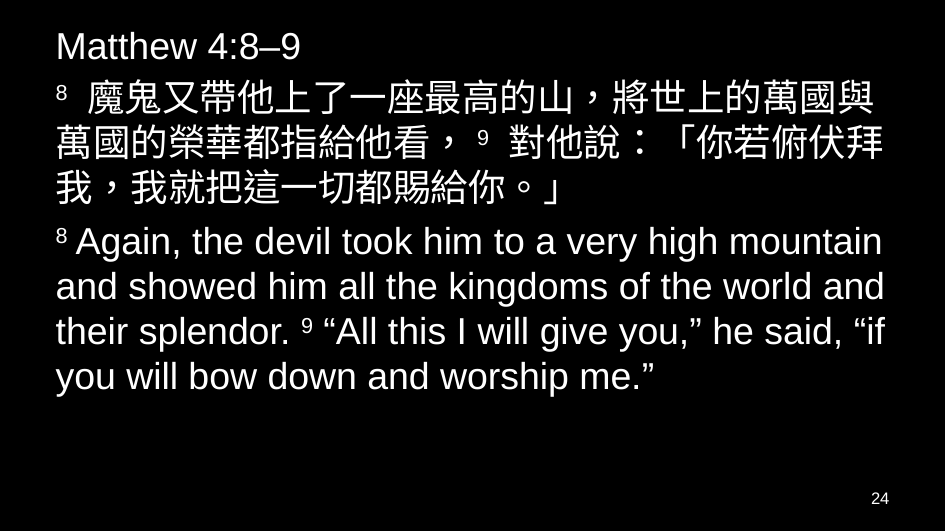

Matthew 4:8–9
8 魔鬼又帶他上了一座最高的山，將世上的萬國與萬國的榮華都指給他看，9 對他說：「你若俯伏拜我，我就把這一切都賜給你。」
8 Again, the devil took him to a very high mountain and showed him all the kingdoms of the world and their splendor. 9 “All this I will give you,” he said, “if you will bow down and worship me.”

24